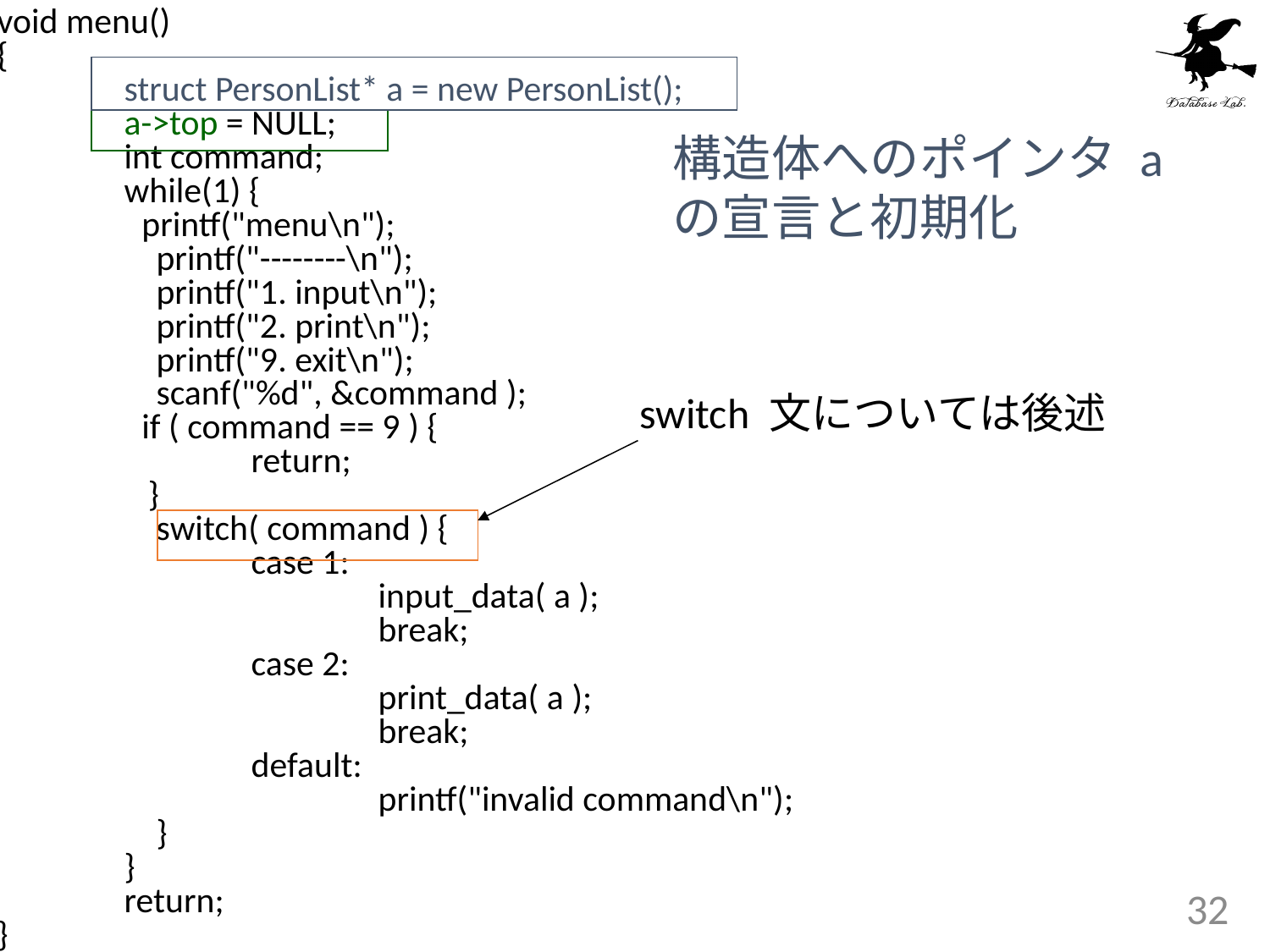

void menu()
{
	struct PersonList* a = new PersonList();
	a->top = NULL;
	int command;
	while(1) {
                  printf("menu\n");
	    printf("--------\n");
	    printf("1. input\n");
	    printf("2. print\n");
	    printf("9. exit\n");
	    scanf("%d", &command );
                  if ( command == 9 ) {
		return;
	   }
	    switch( command ) {
		case 1:
			input_data( a );
			break;
		case 2:
			print_data( a );
			break;
		default:
			printf("invalid command\n");
	    }
	}
	return;
}

構造体へのポインタ a
の宣言と初期化
switch 文については後述

32